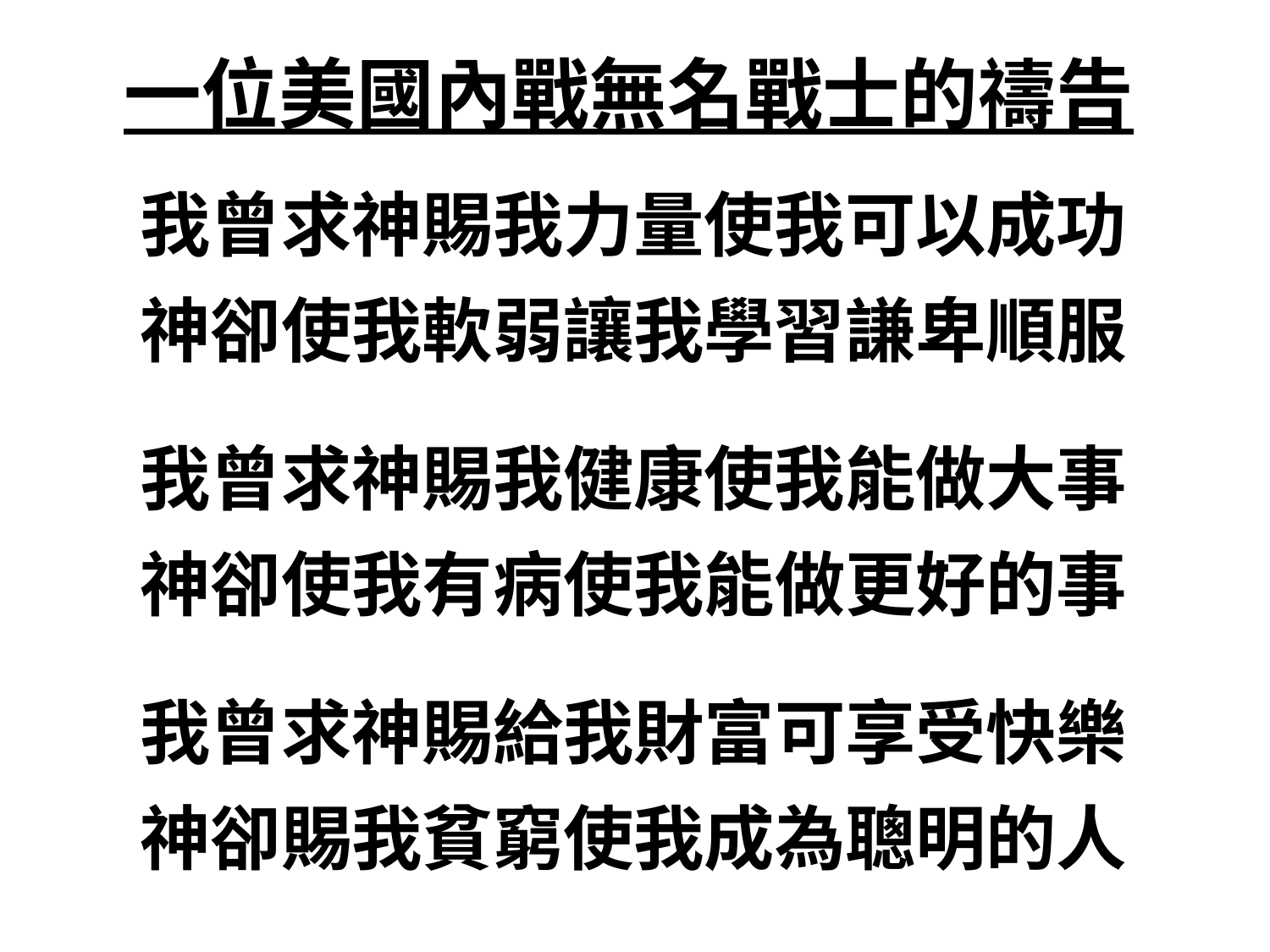

一位美國內戰無名戰士的禱告

 我曾求神賜我力量使我可以成功
 神卻使我軟弱讓我學習謙卑順服

 我曾求神賜我健康使我能做大事
 神卻使我有病使我能做更好的事

 我曾求神賜給我財富可享受快樂
 神卻賜我貧窮使我成為聰明的人